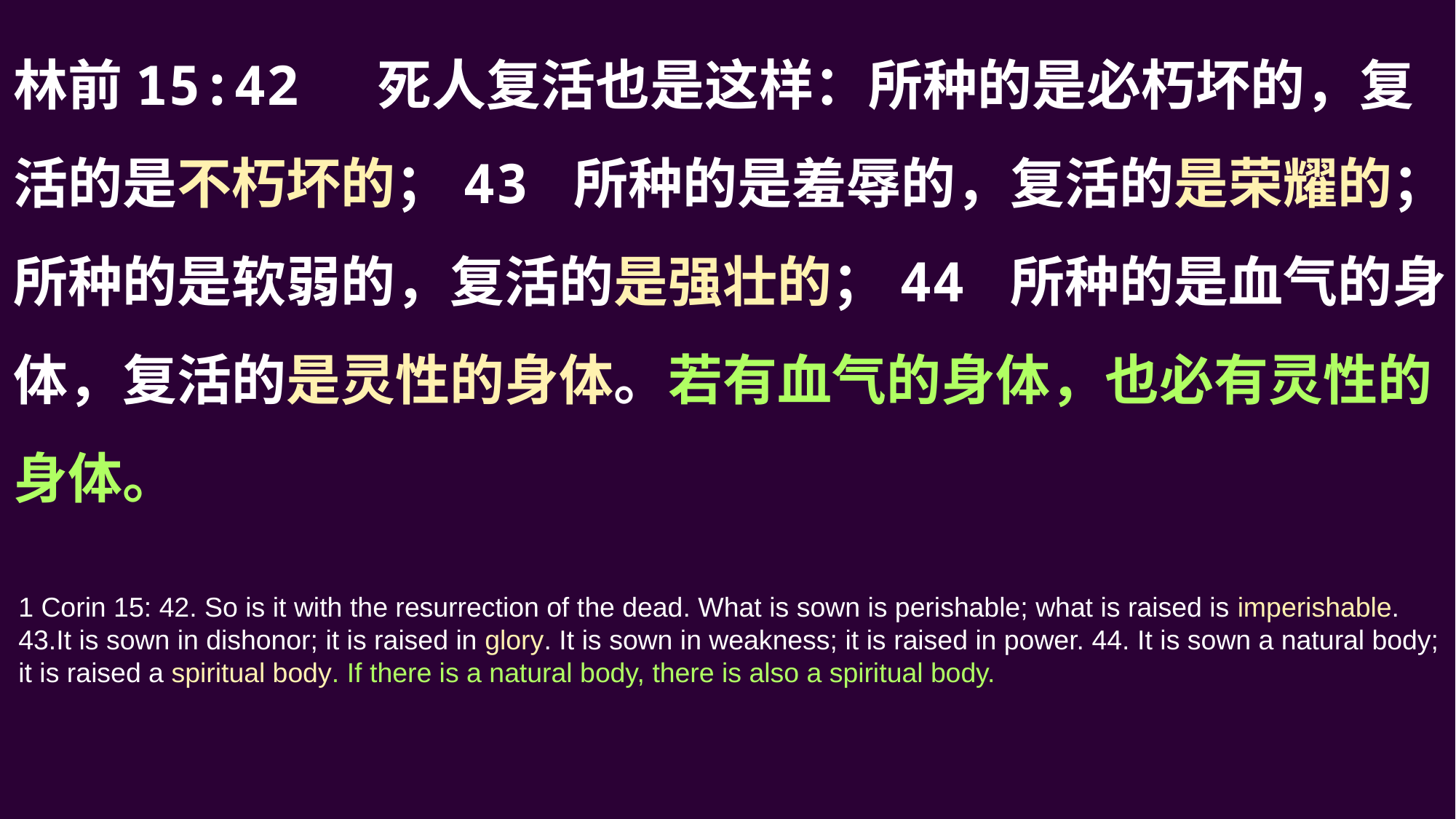

林前15:42  死人复活也是这样：所种的是必朽坏的，复活的是不朽坏的；43 所种的是羞辱的，复活的是荣耀的；所种的是软弱的，复活的是强壮的；44 所种的是血气的身体，复活的是灵性的身体。若有血气的身体，也必有灵性的身体。
1 Corin 15: 42. So is it with the resurrection of the dead. What is sown is perishable; what is raised is imperishable. 43.It is sown in dishonor; it is raised in glory. It is sown in weakness; it is raised in power. 44. It is sown a natural body; it is raised a spiritual body. If there is a natural body, there is also a spiritual body.